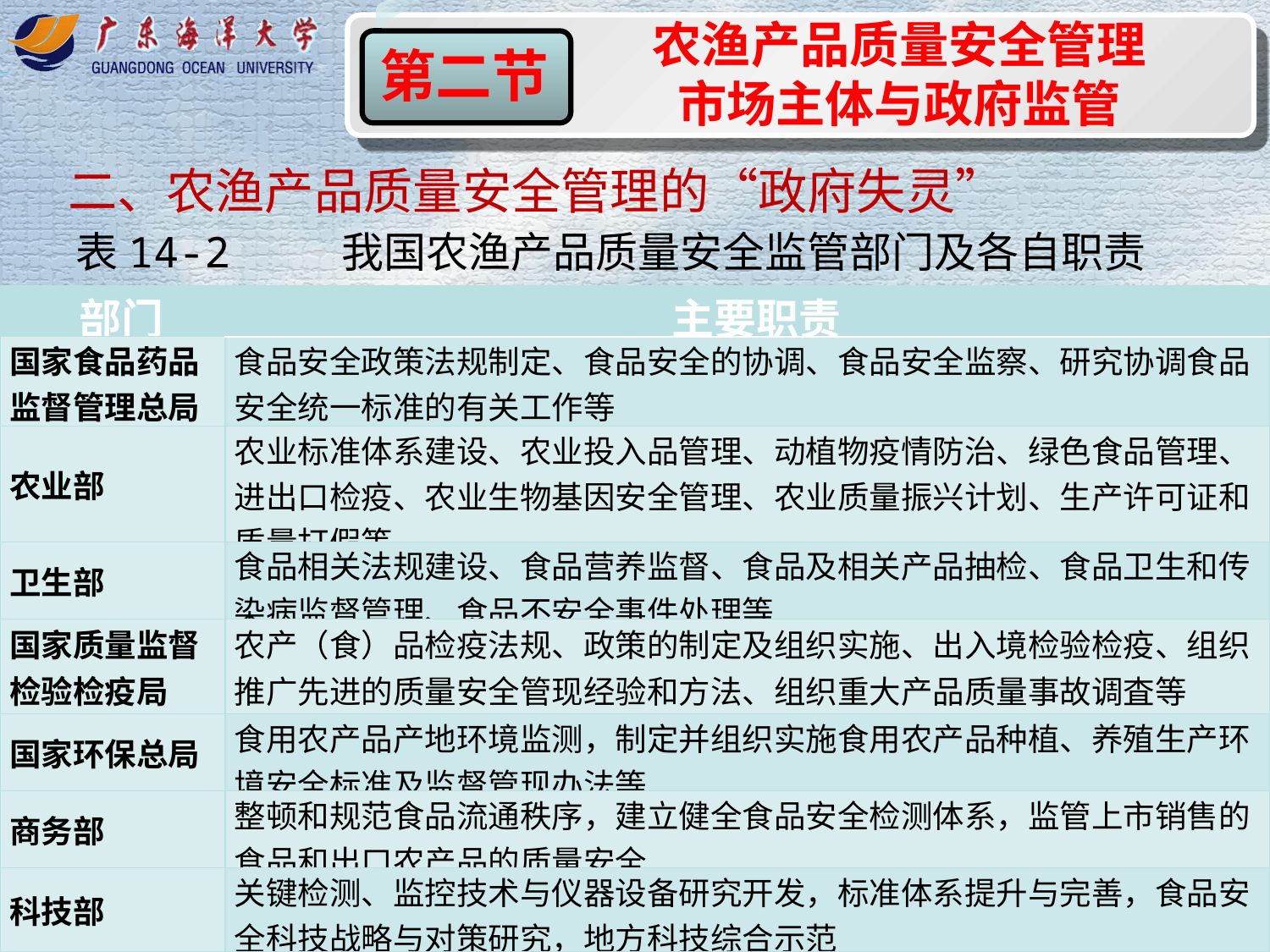

农渔产品质量安全管理市场主体与政府监管

第二节
二、农渔产品质量安全管理的“政府失灵”
 表14-2    我国农渔产品质量安全监管部门及各自职责

| 部门 | 主要职责 |
| --- | --- |
| 国家食品药品监督管理总局 | 食品安全政策法规制定、食品安全的协调、食品安全监察、研究协调食品安全统一标准的有关工作等 |
| 农业部 | 农业标准体系建设、农业投入品管理、动植物疫情防治、绿色食品管理、进出口检疫、农业生物基因安全管理、农业质量振兴计划、生产许可证和质量打假等 |
| 卫生部 | 食品相关法规建设、食品营养监督、食品及相关产品抽检、食品卫生和传染病监督管理、食品不安全事件处理等 |
| 国家质量监督 检验检疫局 | 农产（食）品检疫法规、政策的制定及组织实施、出入境检验检疫、组织推广先进的质量安全管现经验和方法、组织重大产品质量事故调査等 |
| 国家环保总局 | 食用农产品产地环境监测，制定并组织实施食用农产品种植、养殖生产环境安全标准及监督管现办法等 |
| 商务部 | 整顿和规范食品流通秩序，建立健全食品安全检测体系，监管上市销售的食品和出口农产品的质量安全 |
| 科技部 | 关键检测、监控技术与仪器设备研究开发，标准体系提升与完善，食品安全科技战略与对策研究，地方科技综合示范 |